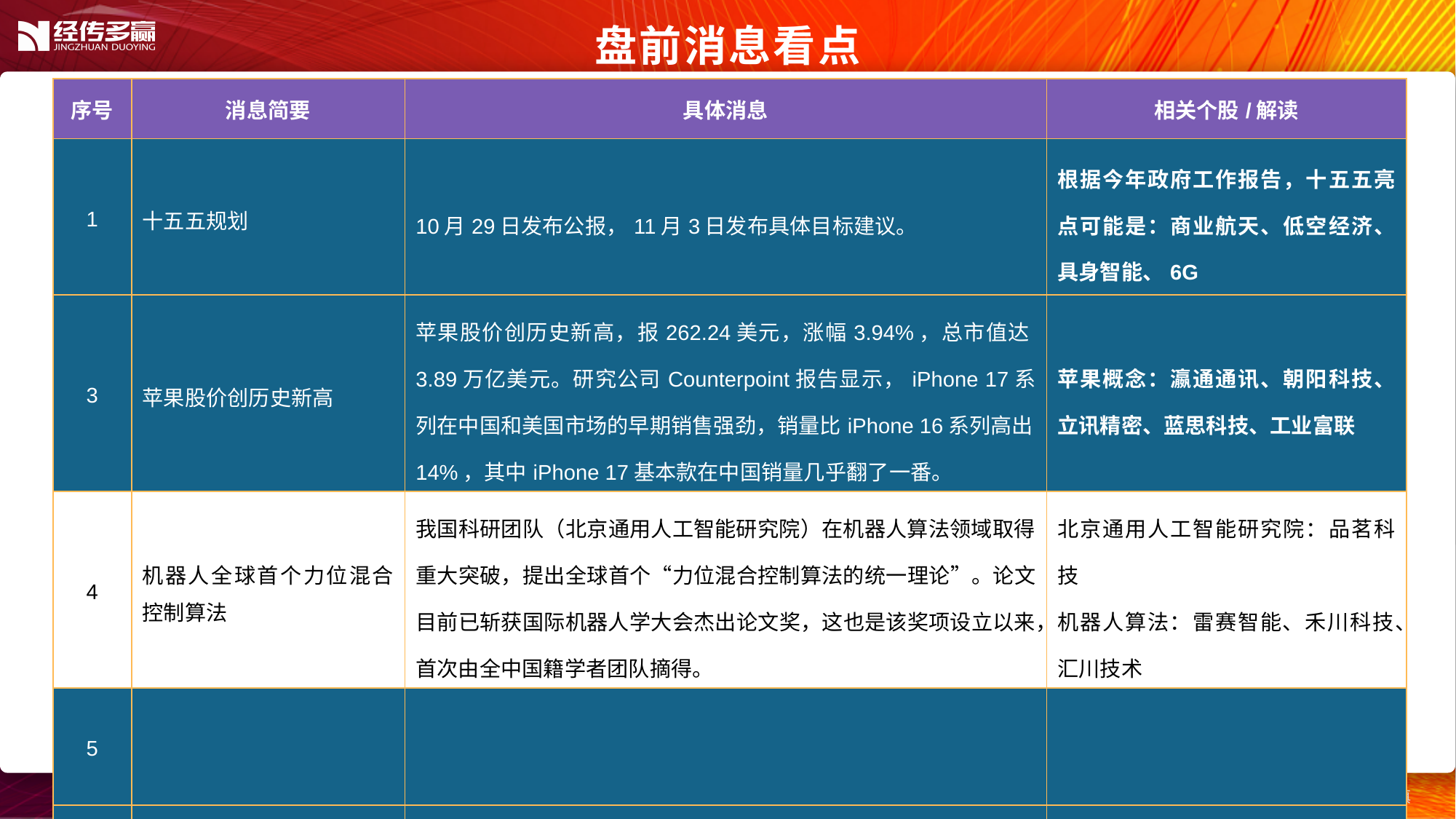

盘前消息看点
| 序号 | 消息简要 | 具体消息 | 相关个股/解读 |
| --- | --- | --- | --- |
| 1 | 十五五规划 | 10月29日发布公报，11月3日发布具体目标建议。 | 根据今年政府工作报告，十五五亮点可能是：商业航天、低空经济、具身智能、6G |
| 3 | 苹果股价创历史新高 | 苹果股价创历史新高，报262.24美元，涨幅3.94%，总市值达3.89万亿美元。研究公司Counterpoint报告显示，iPhone 17系列在中国和美国市场的早期销售强劲，销量比iPhone 16系列高出14%，其中iPhone 17基本款在中国销量几乎翻了一番。 | 苹果概念：瀛通通讯、朝阳科技、立讯精密、蓝思科技、工业富联 |
| 4 | 机器人全球首个力位混合控制算法 | 我国科研团队（北京通用人工智能研究院）在机器人算法领域取得重大突破，提出全球首个“力位混合控制算法的统一理论”。论文目前已斩获国际机器人学大会杰出论文奖，这也是该奖项设立以来，首次由全中国籍学者团队摘得。 | 北京通用人工智能研究院：品茗科技 机器人算法：雷赛智能、禾川科技、汇川技术 |
| 5 |  |  |  |
| 6 |  |  |  |